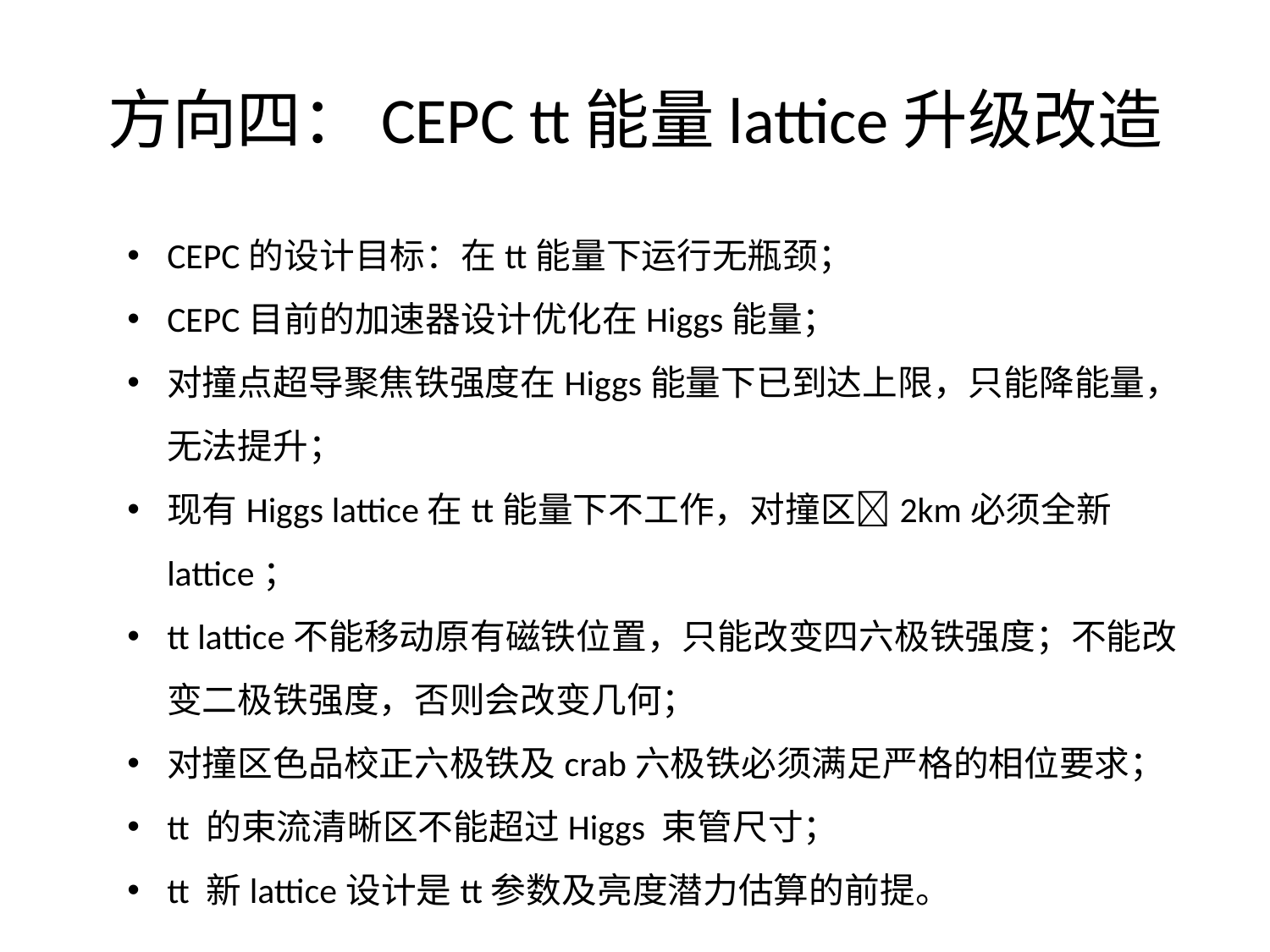

# 方向四：CEPC tt能量lattice升级改造
CEPC的设计目标：在tt能量下运行无瓶颈；
CEPC目前的加速器设计优化在Higgs能量；
对撞点超导聚焦铁强度在Higgs能量下已到达上限，只能降能量，无法提升；
现有Higgs lattice在tt能量下不工作，对撞区±2km必须全新lattice；
tt lattice不能移动原有磁铁位置，只能改变四六极铁强度；不能改变二极铁强度，否则会改变几何；
对撞区色品校正六极铁及crab六极铁必须满足严格的相位要求；
tt 的束流清晰区不能超过Higgs 束管尺寸；
tt 新lattice设计是tt参数及亮度潜力估算的前提。